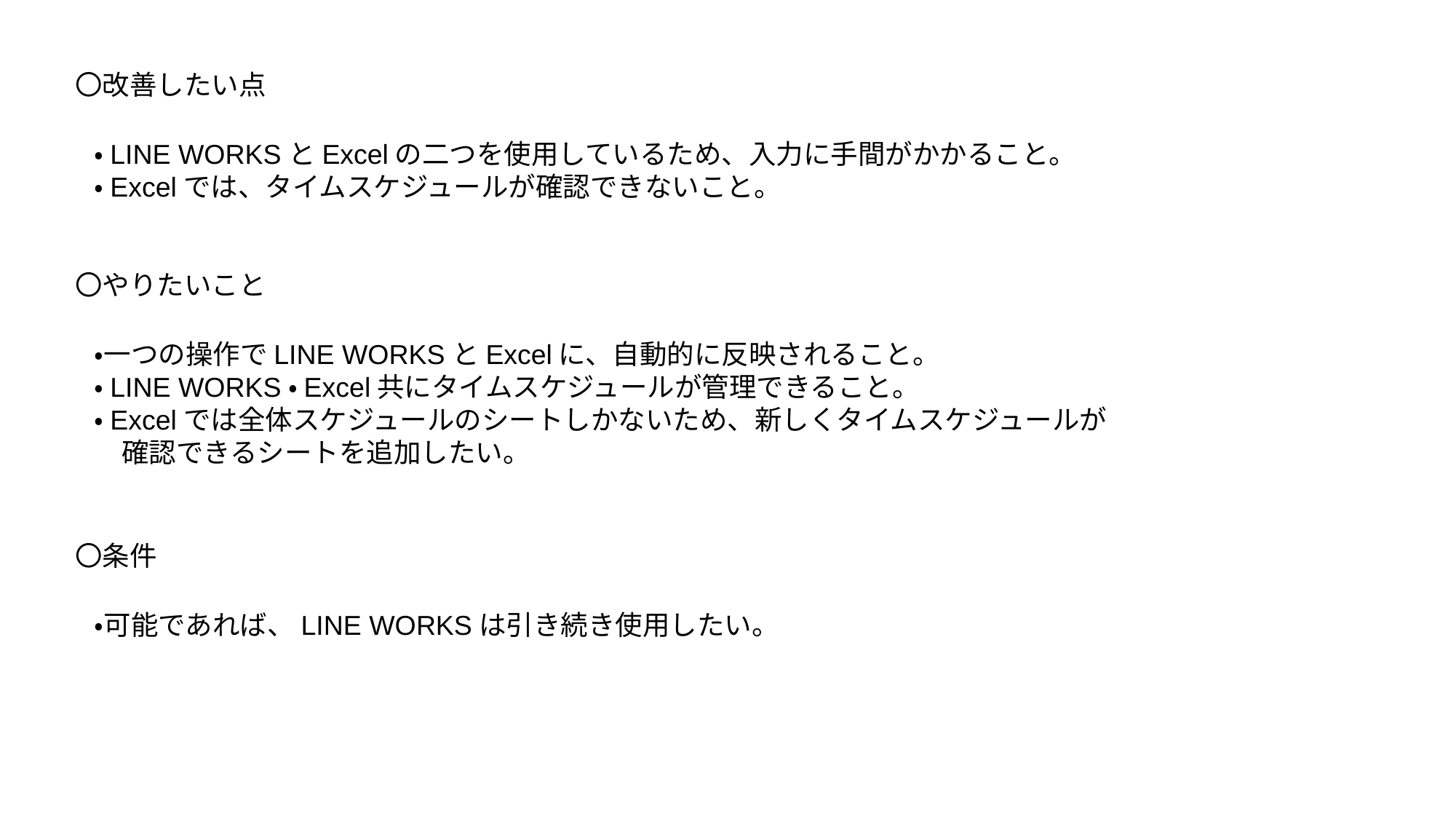

〇改善したい点
・LINE WORKSとExcelの二つを使用しているため、入力に手間がかかること。
・Excelでは、タイムスケジュールが確認できないこと。
〇やりたいこと
・一つの操作でLINE WORKSとExcelに、自動的に反映されること。
・LINE WORKS・Excel共にタイムスケジュールが管理できること。
・Excelでは全体スケジュールのシートしかないため、新しくタイムスケジュールが
　確認できるシートを追加したい。

〇条件
・可能であれば、LINE WORKSは引き続き使用したい。